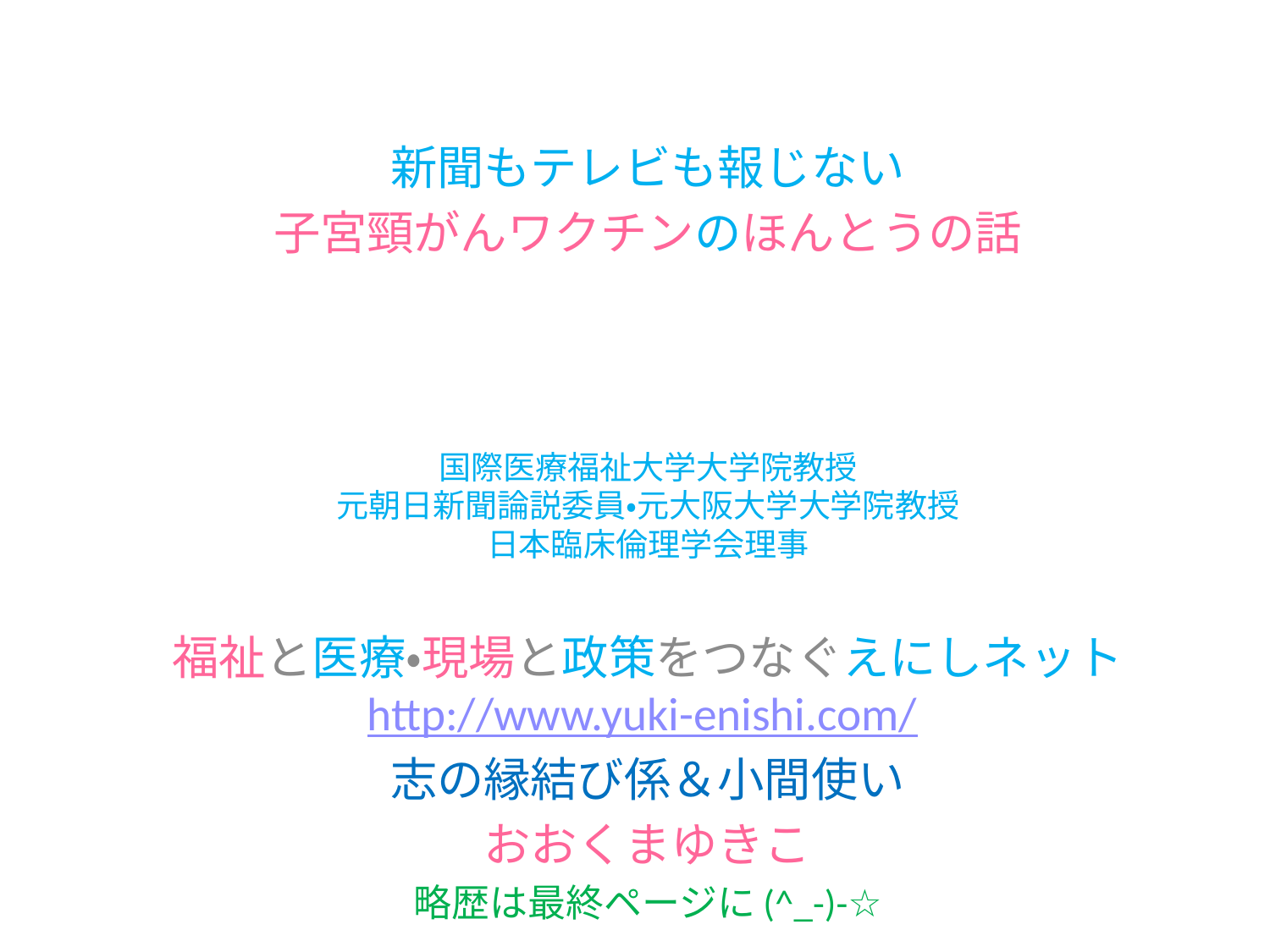

新聞もテレビも報じない
子宮頸がんワクチンのほんとうの話

国際医療福祉大学大学院教授
元朝日新聞論説委員・元大阪大学大学院教授
日本臨床倫理学会理事
福祉と医療・現場と政策をつなぐえにしネット
http://www.yuki-enishi.com/
志の縁結び係＆小間使い
おおくまゆきこ
略歴は最終ページに(^_-)-☆